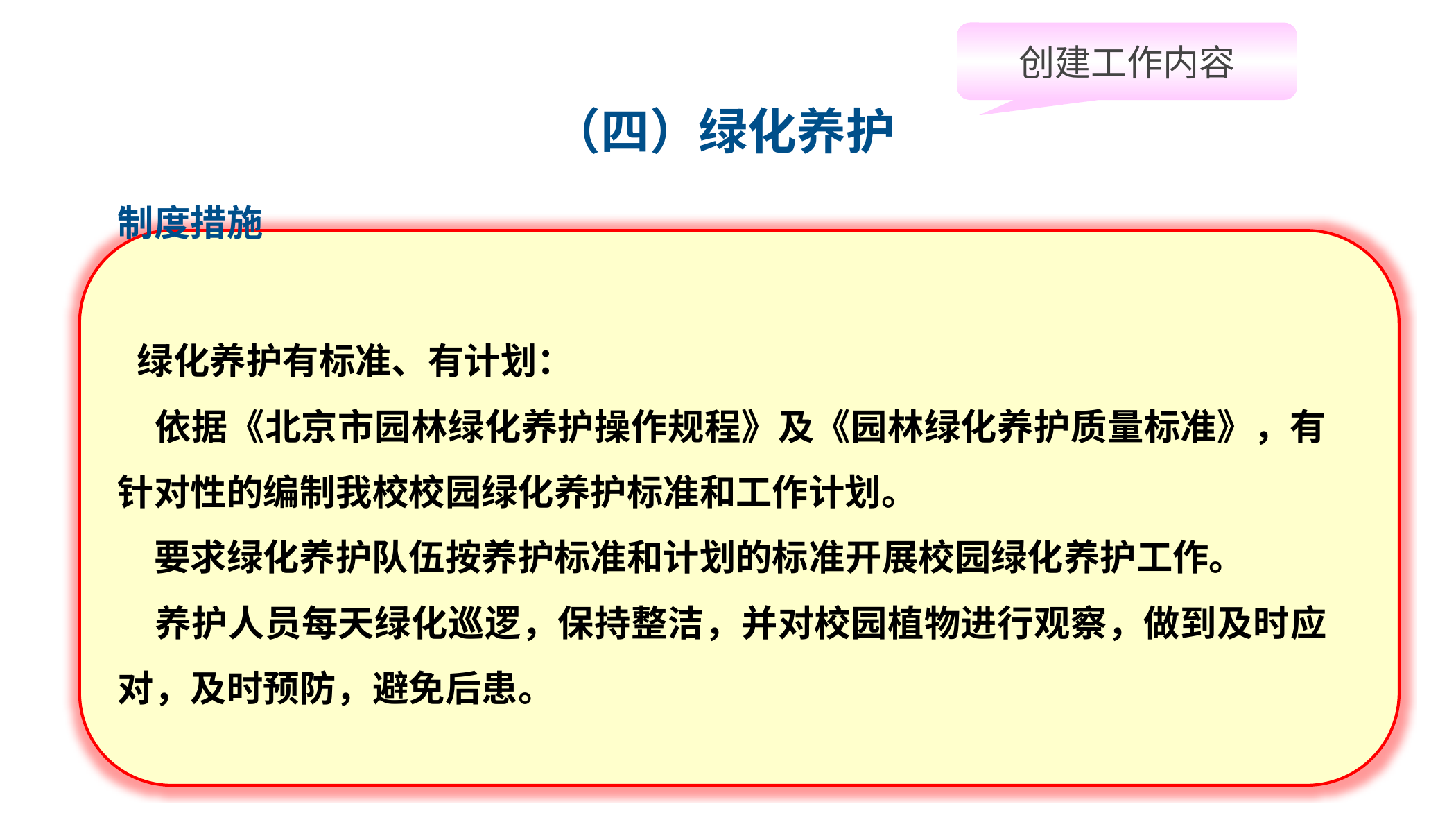

创建工作内容
# （四）绿化养护
制度措施

  绿化养护有标准、有计划：
    依据《北京市园林绿化养护操作规程》及《园林绿化养护质量标准》，有针对性的编制我校校园绿化养护标准和工作计划。
    要求绿化养护队伍按养护标准和计划的标准开展校园绿化养护工作。
    养护人员每天绿化巡逻，保持整洁，并对校园植物进行观察，做到及时应对，及时预防，避免后患。